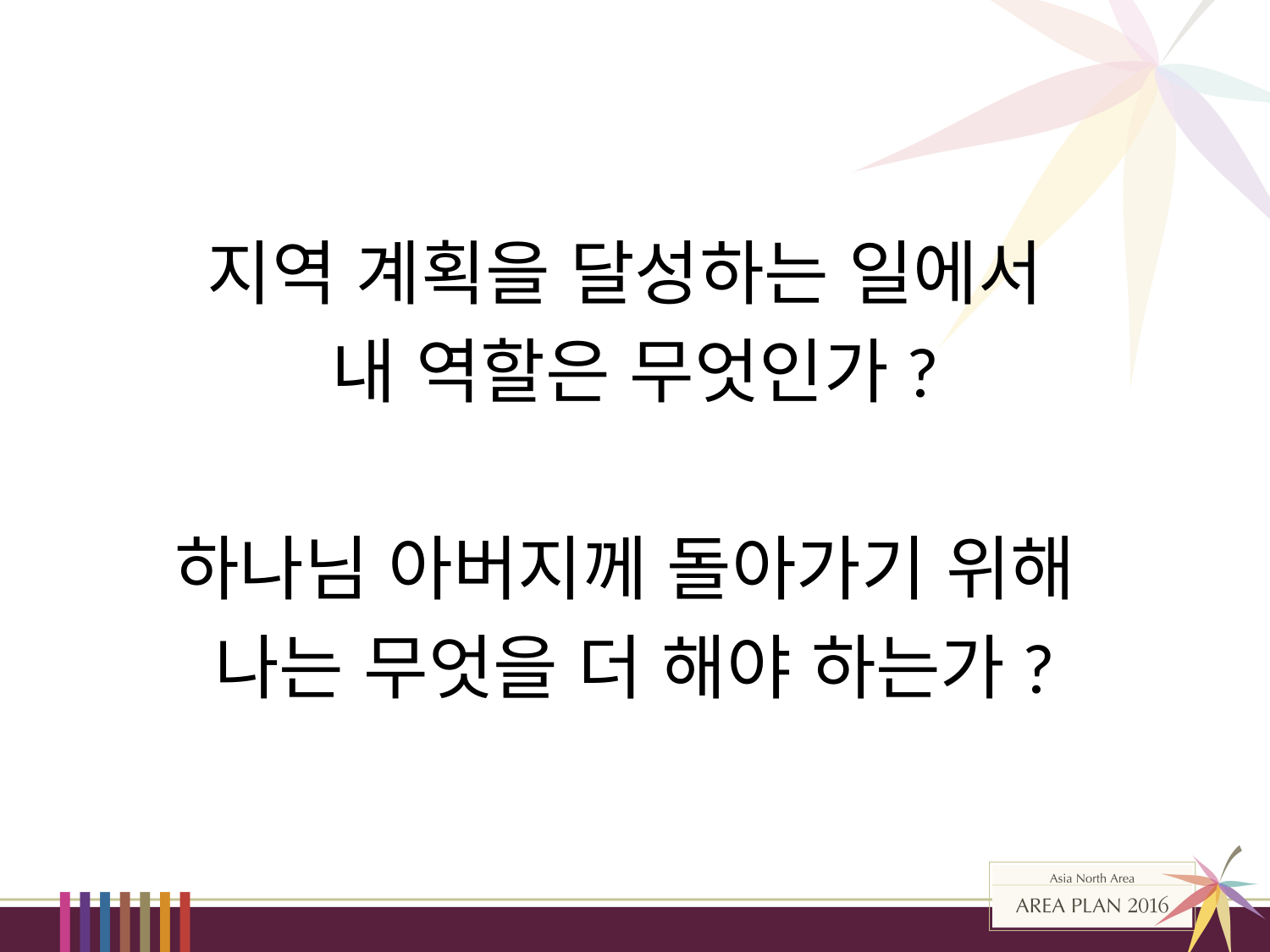

지역 계획을 달성하는 일에서
내 역할은 무엇인가?

하나님 아버지께 돌아가기 위해
나는 무엇을 더 해야 하는가?